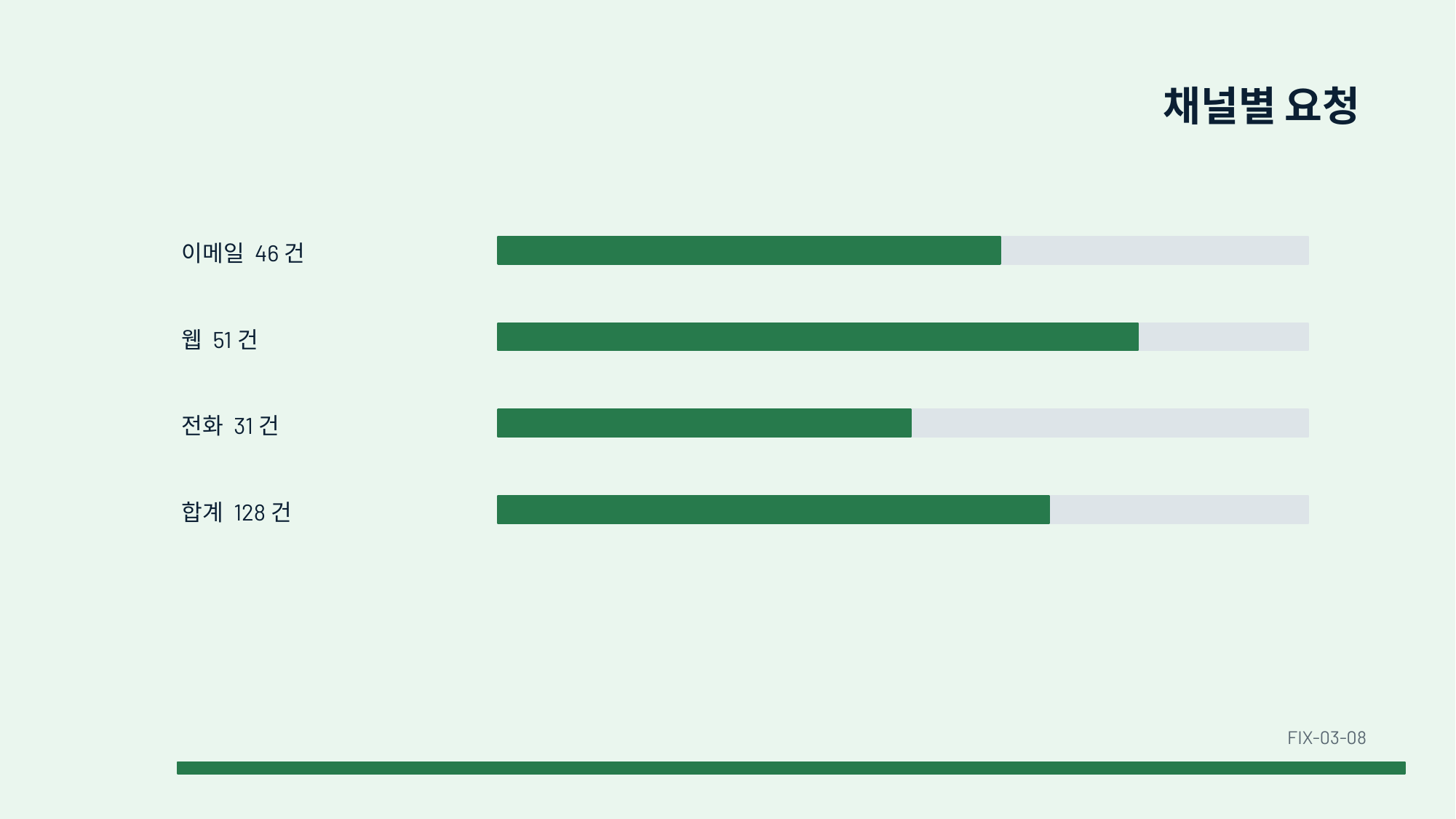

채널별 요청
이메일 46건

웹 51건

전화 31건

합계 128건

FIX-03-08